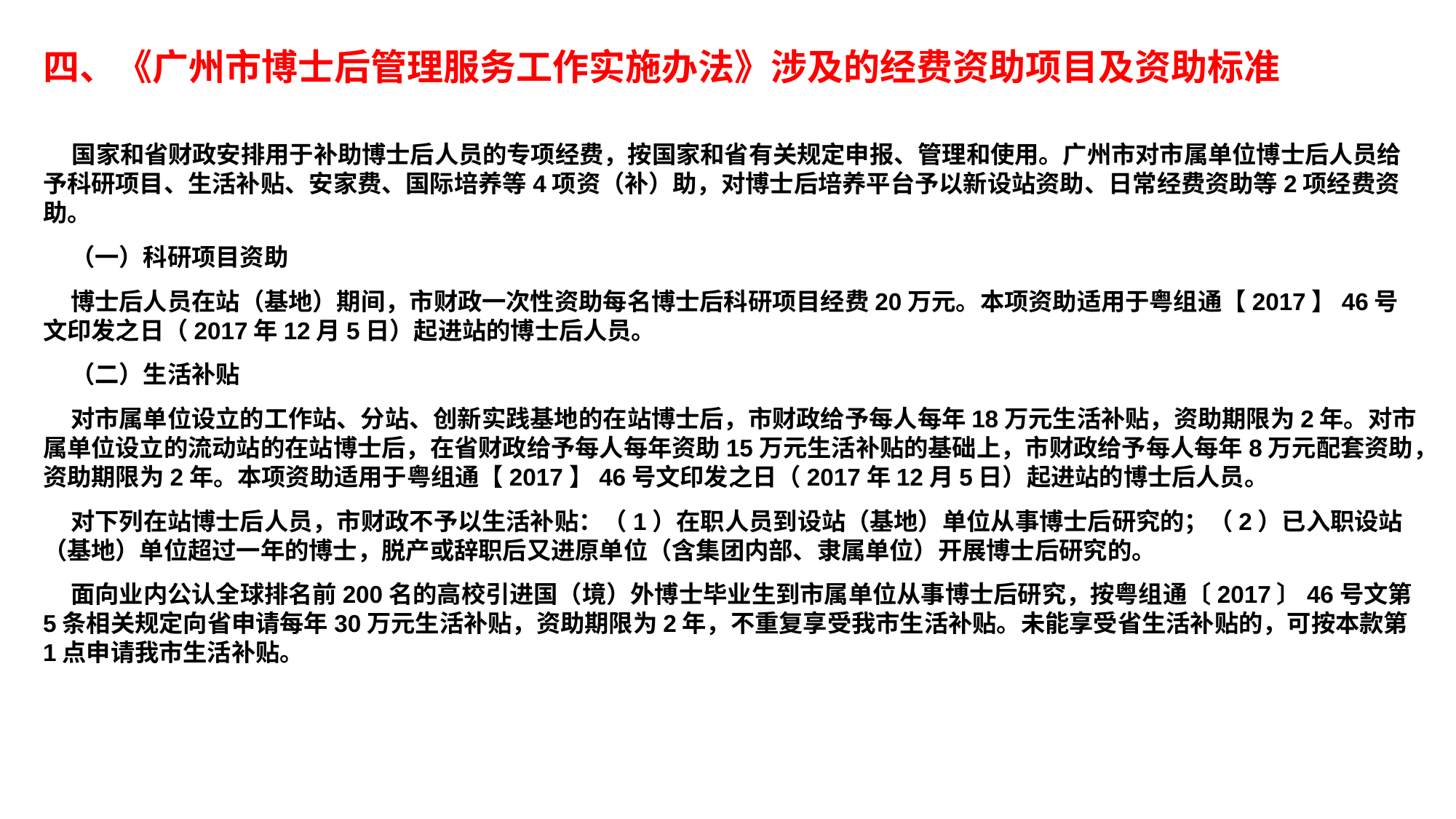

# 四、《广州市博士后管理服务工作实施办法》涉及的经费资助项目及资助标准
     国家和省财政安排用于补助博士后人员的专项经费，按国家和省有关规定申报、管理和使用。广州市对市属单位博士后人员给予科研项目、生活补贴、安家费、国际培养等4项资（补）助，对博士后培养平台予以新设站资助、日常经费资助等2项经费资助。
    （一）科研项目资助
    博士后人员在站（基地）期间，市财政一次性资助每名博士后科研项目经费20万元。本项资助适用于粤组通【2017】46号文印发之日（2017年12月5日）起进站的博士后人员。
    （二）生活补贴
    对市属单位设立的工作站、分站、创新实践基地的在站博士后，市财政给予每人每年18万元生活补贴，资助期限为2年。对市属单位设立的流动站的在站博士后，在省财政给予每人每年资助15万元生活补贴的基础上，市财政给予每人每年8万元配套资助，资助期限为2年。本项资助适用于粤组通【2017】46号文印发之日（2017年12月5日）起进站的博士后人员。
    对下列在站博士后人员，市财政不予以生活补贴：（1）在职人员到设站（基地）单位从事博士后研究的；（2）已入职设站（基地）单位超过一年的博士，脱产或辞职后又进原单位（含集团内部、隶属单位）开展博士后研究的。
    面向业内公认全球排名前200名的高校引进国（境）外博士毕业生到市属单位从事博士后研究，按粤组通〔2017〕46号文第5条相关规定向省申请每年30万元生活补贴，资助期限为2年，不重复享受我市生活补贴。未能享受省生活补贴的，可按本款第1点申请我市生活补贴。